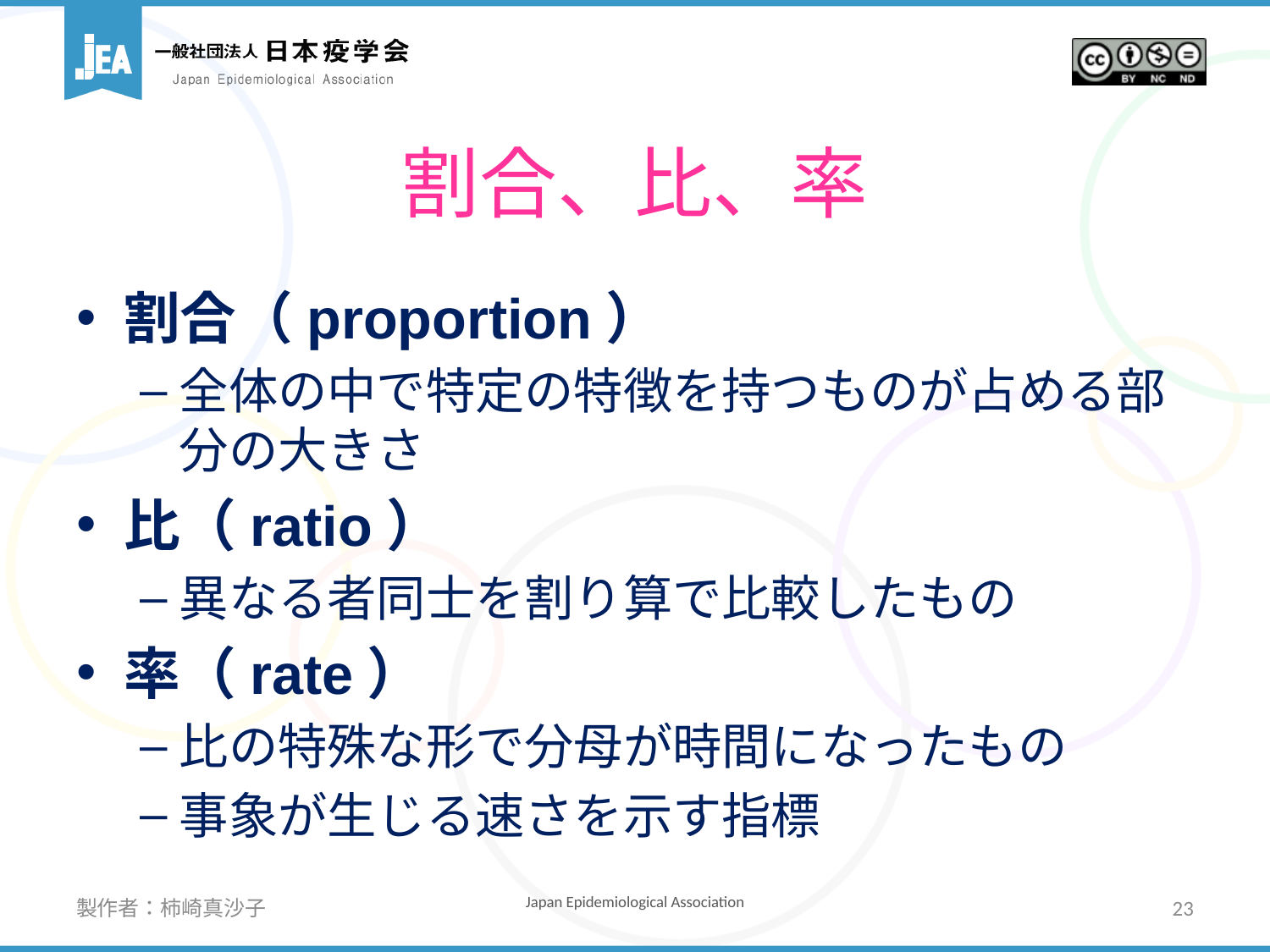

# 割合、比、率
割合（proportion）
全体の中で特定の特徴を持つものが占める部分の大きさ
比（ratio）
異なる者同士を割り算で比較したもの
率（rate）
比の特殊な形で分母が時間になったもの
事象が生じる速さを示す指標
製作者：柿崎真沙子
23